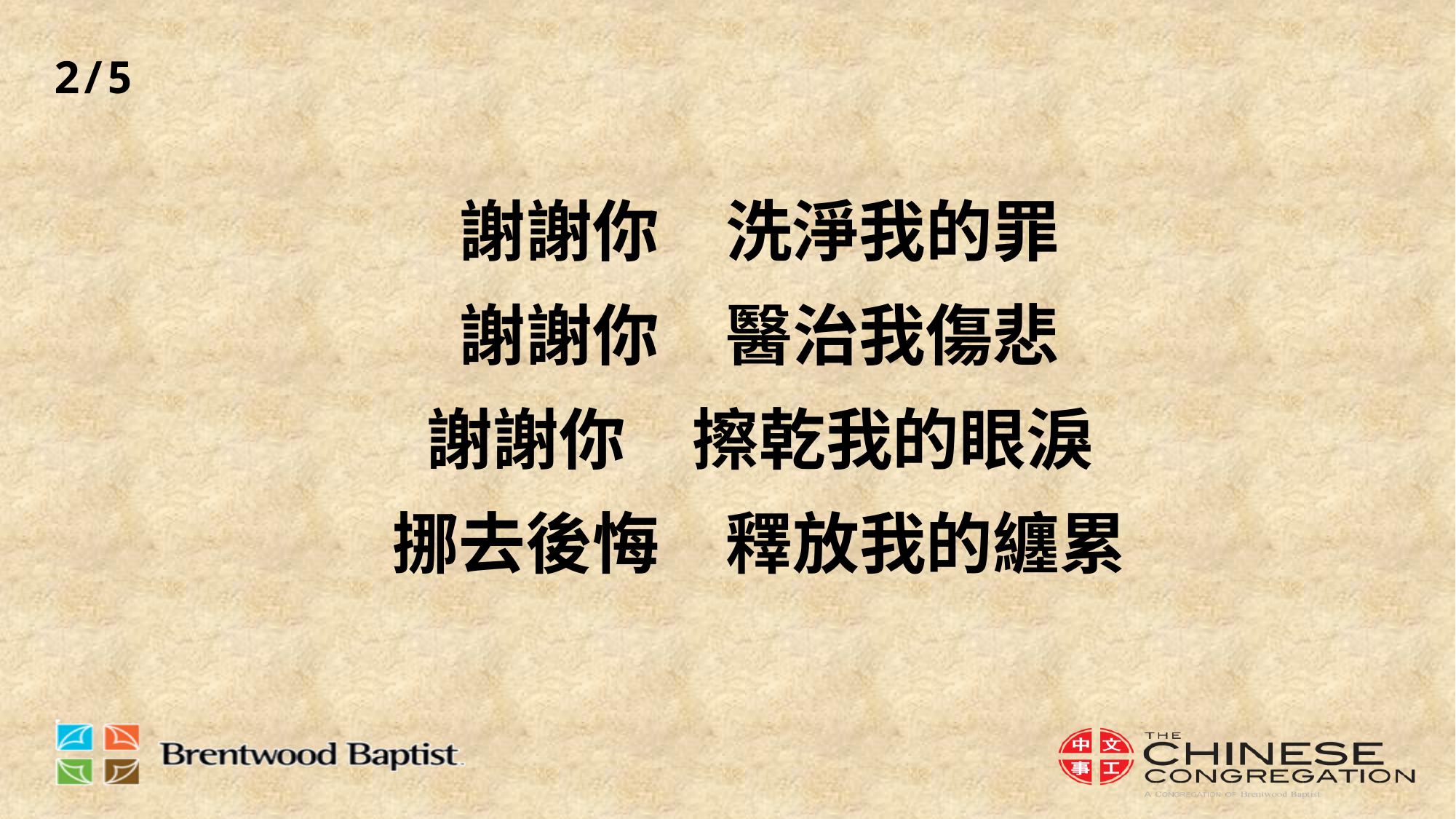

2/5
# 謝謝你　洗淨我的罪 謝謝你　醫治我傷悲 謝謝你　擦乾我的眼淚 挪去後悔　釋放我的纏累